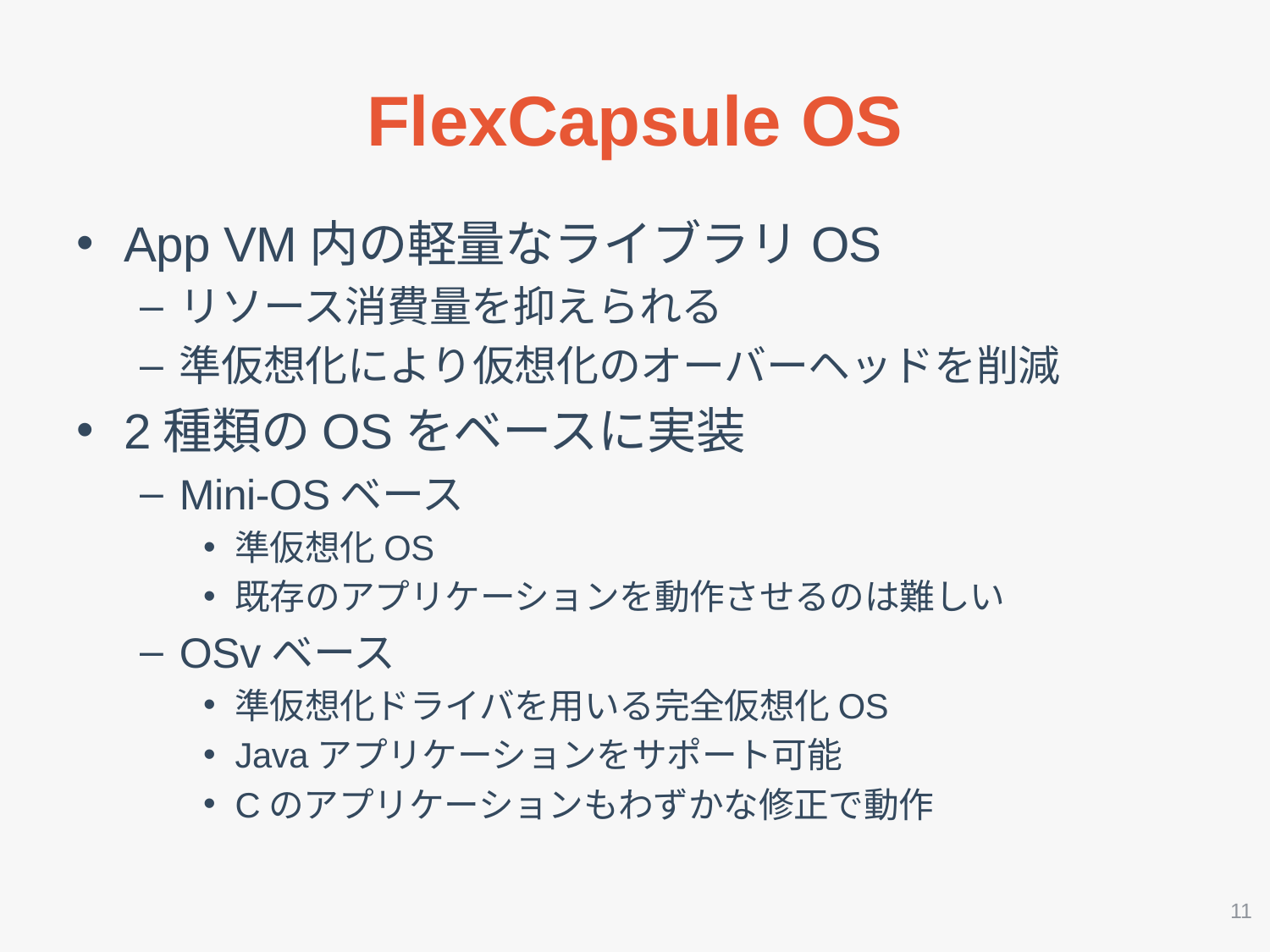

# FlexCapsule OS
App VM内の軽量なライブラリOS
リソース消費量を抑えられる
準仮想化により仮想化のオーバーヘッドを削減
2種類のOSをベースに実装
Mini-OSベース
準仮想化OS
既存のアプリケーションを動作させるのは難しい
OSvベース
準仮想化ドライバを用いる完全仮想化OS
Javaアプリケーションをサポート可能
Cのアプリケーションもわずかな修正で動作
11